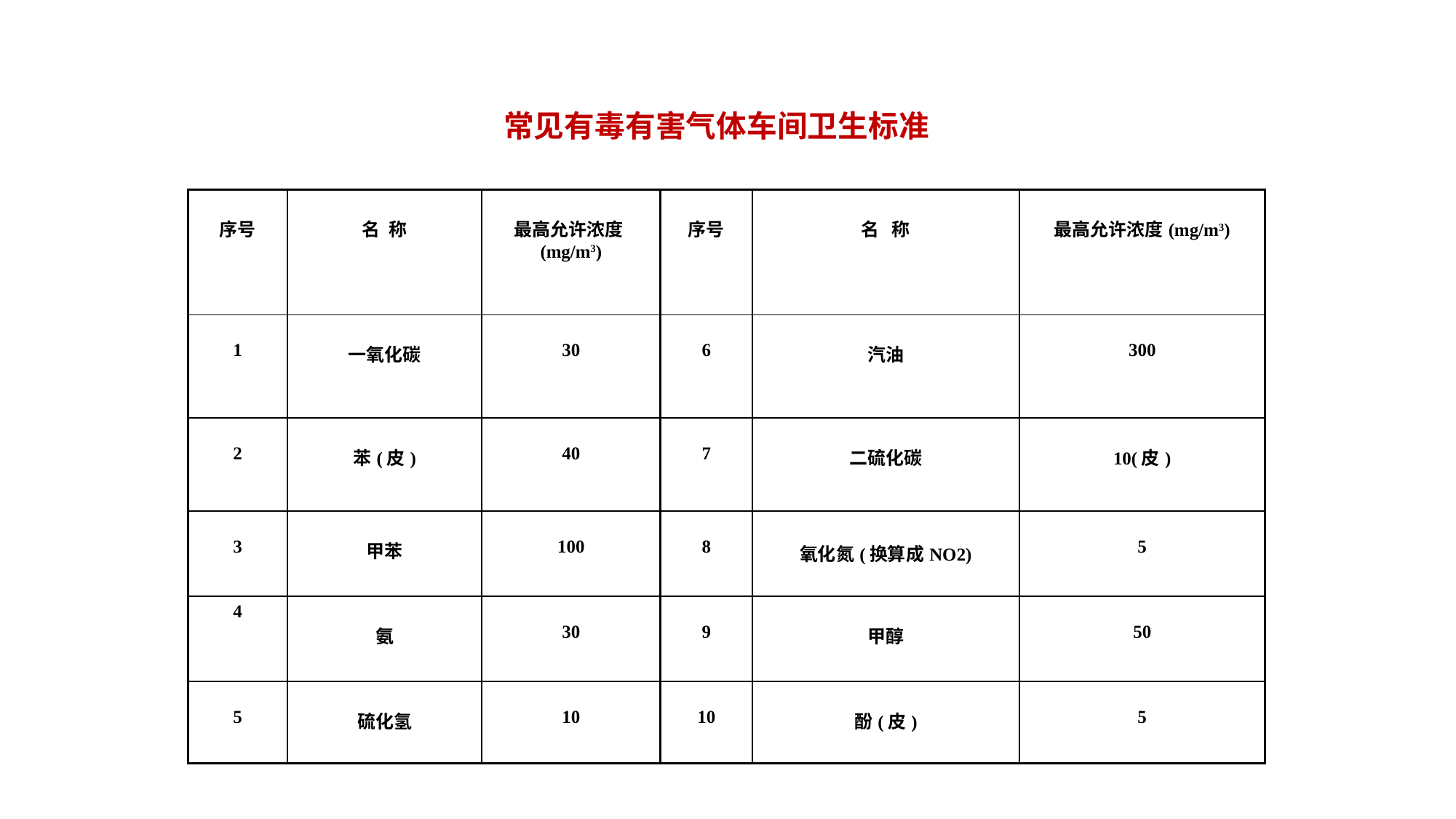

#
常见有毒有害气体车间卫生标准

| 序号 | 名 称 | 最高允许浓度(mg/m3) | 序号 | 名 称 | 最高允许浓度(mg/m3) |
| --- | --- | --- | --- | --- | --- |
| 1 | 一氧化碳 | 30 | 6 | 汽油 | 300 |
| 2 | 苯(皮) | 40 | 7 | 二硫化碳 | 10(皮) |
| 3 | 甲苯 | 100 | 8 | 氧化氮(换算成NO2) | 5 |
| 4 | 氨 | 30 | 9 | 甲醇 | 50 |
| 5 | 硫化氢 | 10 | 10 | 酚(皮) | 5 |